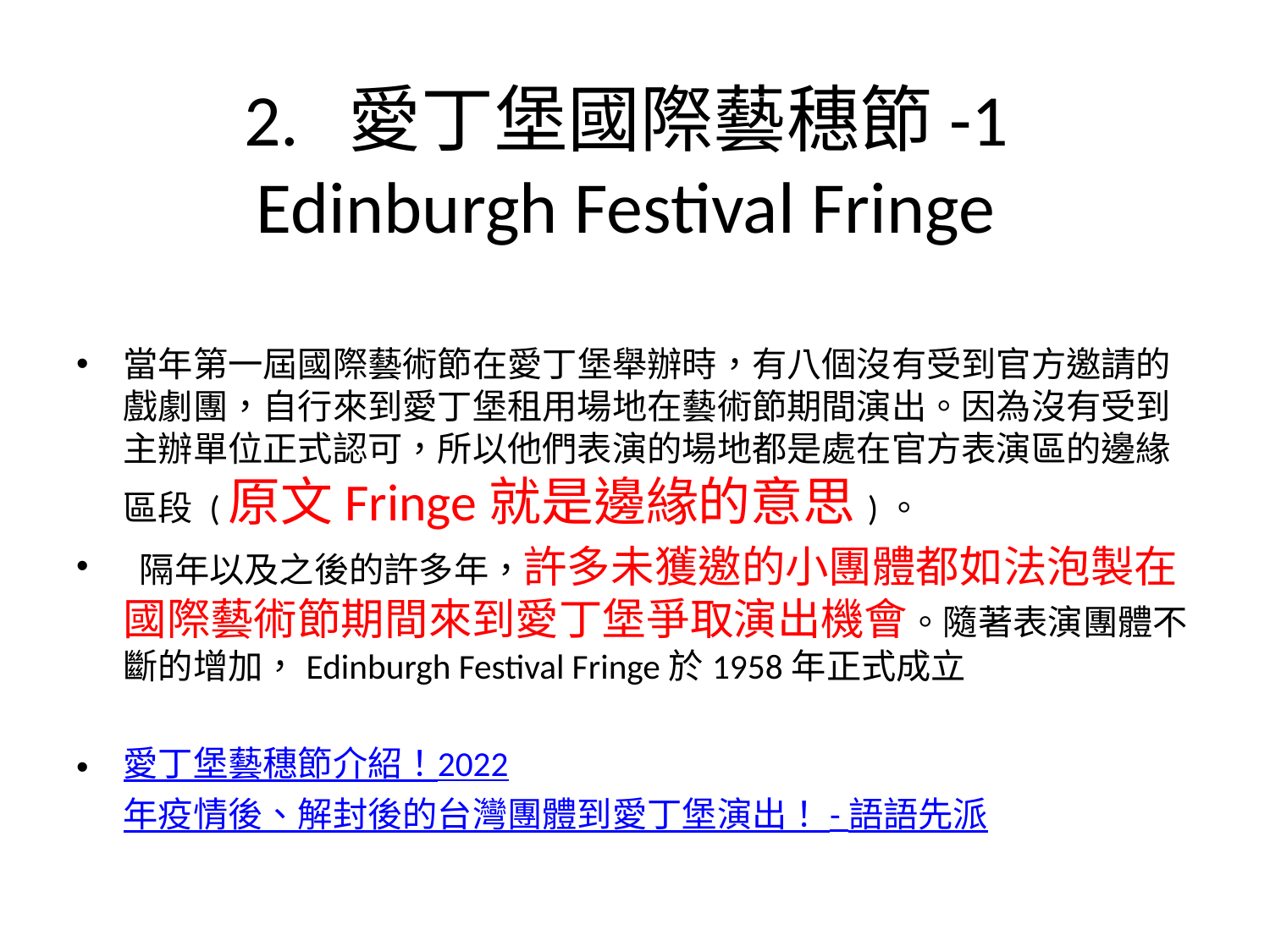

# 2.  愛丁堡國際藝穗節-1 Edinburgh Festival Fringe
當年第一屆國際藝術節在愛丁堡舉辦時，有八個沒有受到官方邀請的戲劇團，自行來到愛丁堡租用場地在藝術節期間演出。因為沒有受到主辦單位正式認可，所以他們表演的場地都是處在官方表演區的邊緣區段 (原文Fringe就是邊緣的意思)。
 隔年以及之後的許多年，許多未獲邀的小團體都如法泡製在國際藝術節期間來到愛丁堡爭取演出機會。隨著表演團體不斷的增加，Edinburgh Festival Fringe於1958年正式成立

愛丁堡藝穗節介紹！2022年疫情後、解封後的台灣團體到愛丁堡演出！ - 語語先派